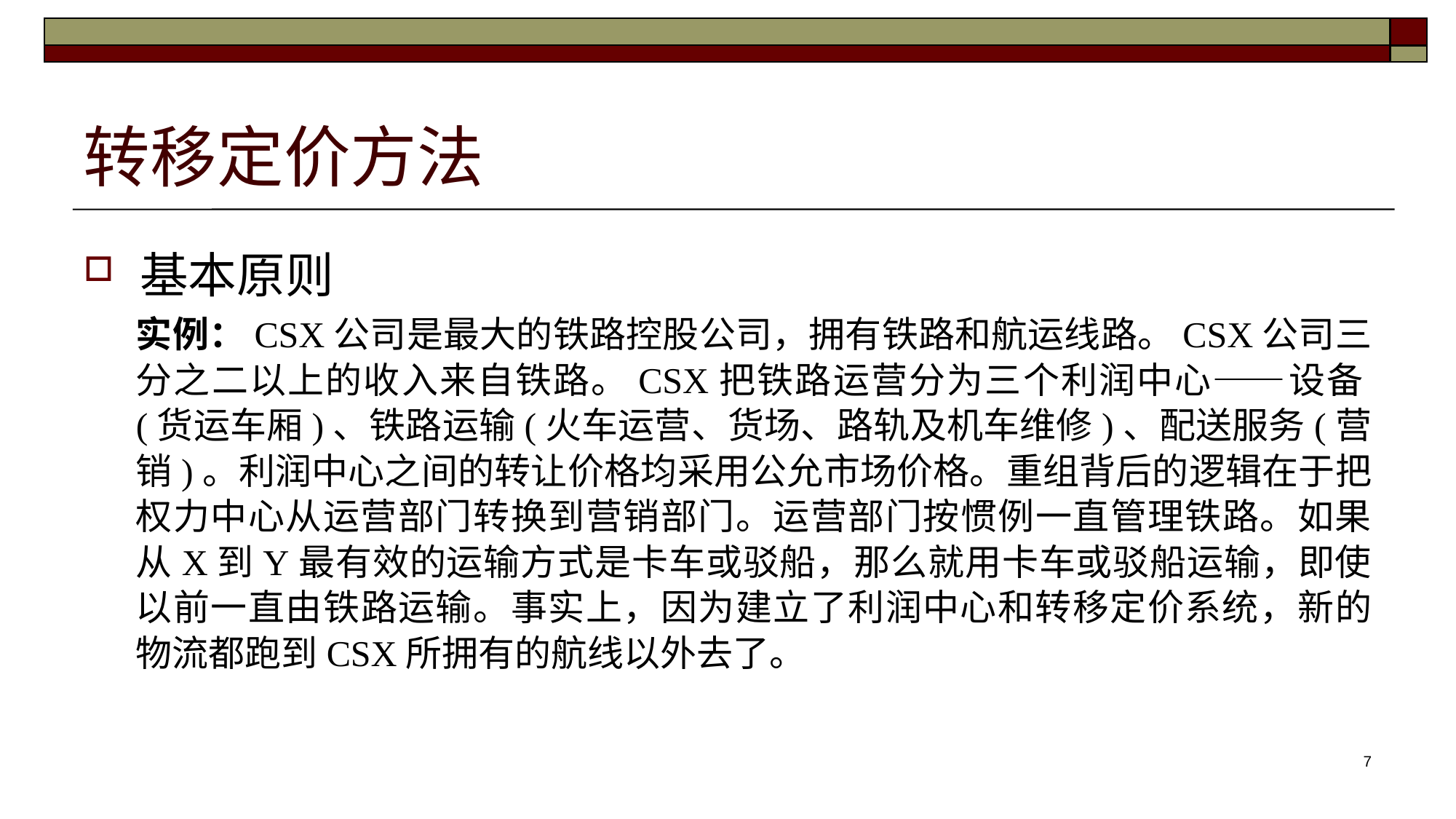

# 转移定价方法
基本原则
实例：CSX公司是最大的铁路控股公司，拥有铁路和航运线路。CSX公司三分之二以上的收入来自铁路。CSX把铁路运营分为三个利润中心——设备(货运车厢)、铁路运输(火车运营、货场、路轨及机车维修)、配送服务(营销)。利润中心之间的转让价格均采用公允市场价格。重组背后的逻辑在于把权力中心从运营部门转换到营销部门。运营部门按惯例一直管理铁路。如果从X到Y最有效的运输方式是卡车或驳船，那么就用卡车或驳船运输，即使以前一直由铁路运输。事实上，因为建立了利润中心和转移定价系统，新的物流都跑到CSX所拥有的航线以外去了。
7